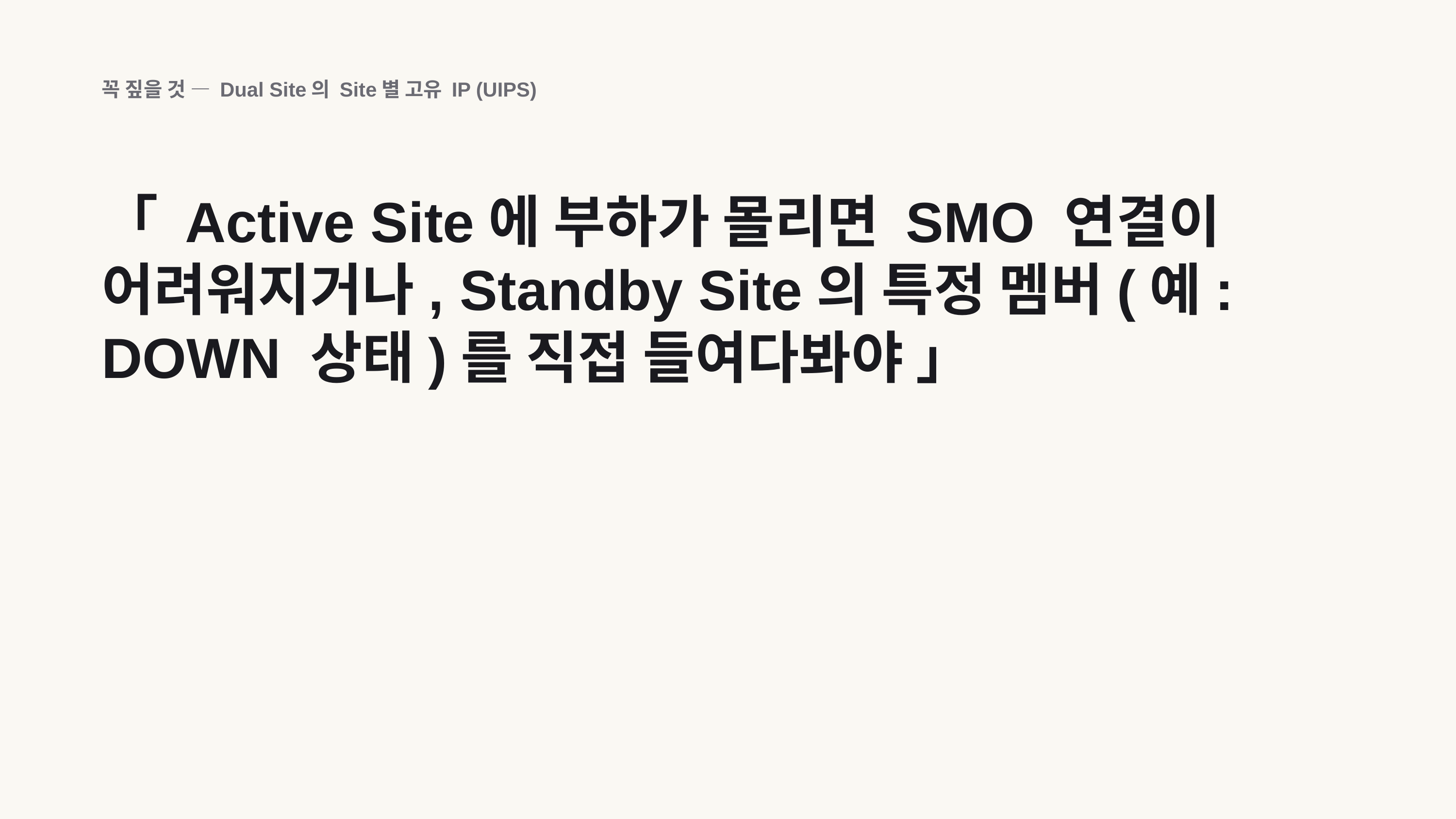

꼭 짚을 것 — Dual Site의 Site별 고유 IP (UIPS)
「 Active Site에 부하가 몰리면 SMO 연결이 어려워지거나, Standby Site의 특정 멤버(예: DOWN 상태)를 직접 들여다봐야 」